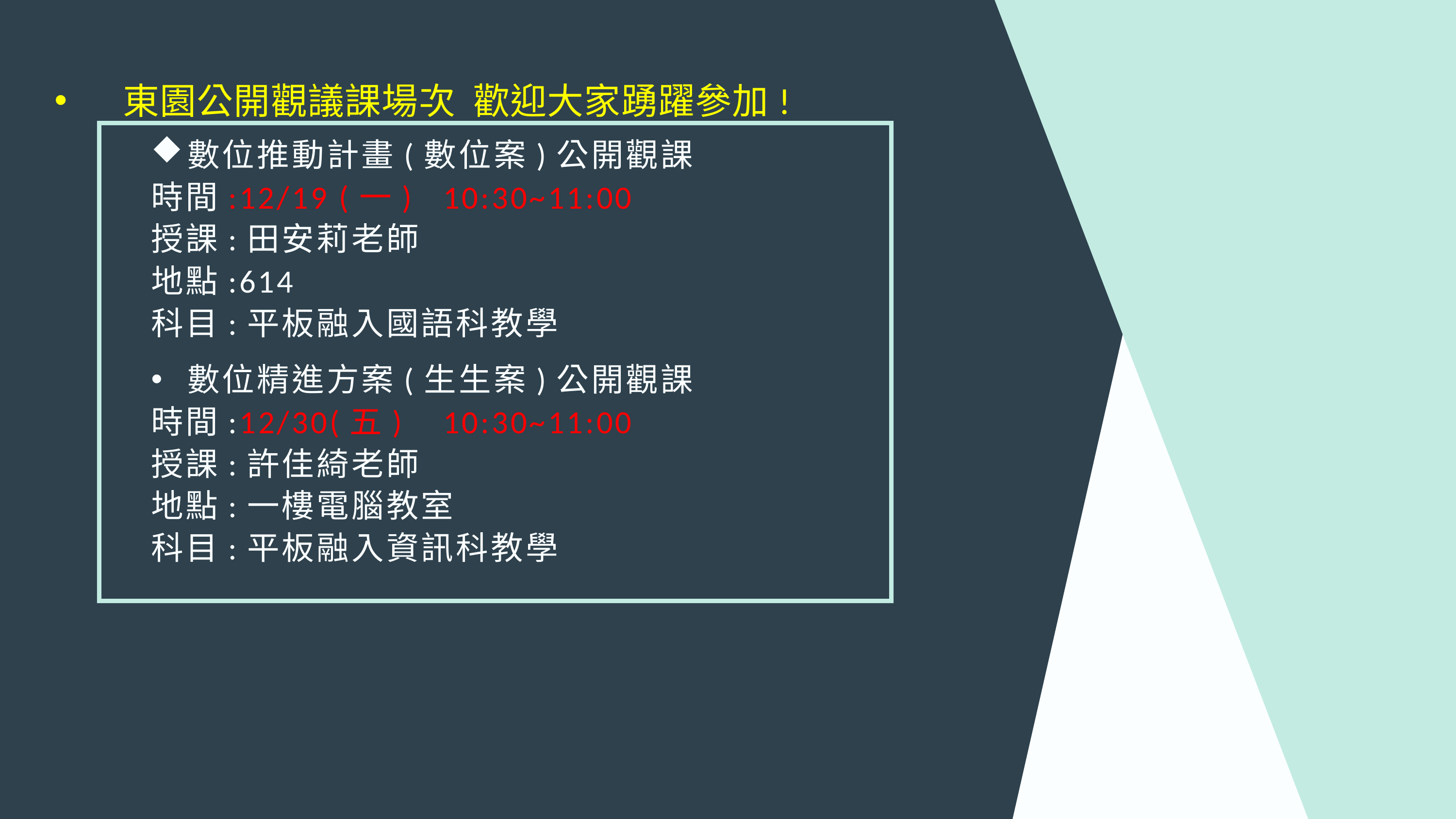

東園公開觀議課場次  歡迎大家踴躍參加!

數位推動計畫(數位案)公開觀課
時間:12/19 (一)   10:30~11:00
授課:田安莉老師
地點:614
科目:平板融入國語科教學

數位精進方案(生生案)公開觀課
時間:12/30(五)    10:30~11:00
授課:許佳綺老師
地點:一樓電腦教室
科目:平板融入資訊科教學